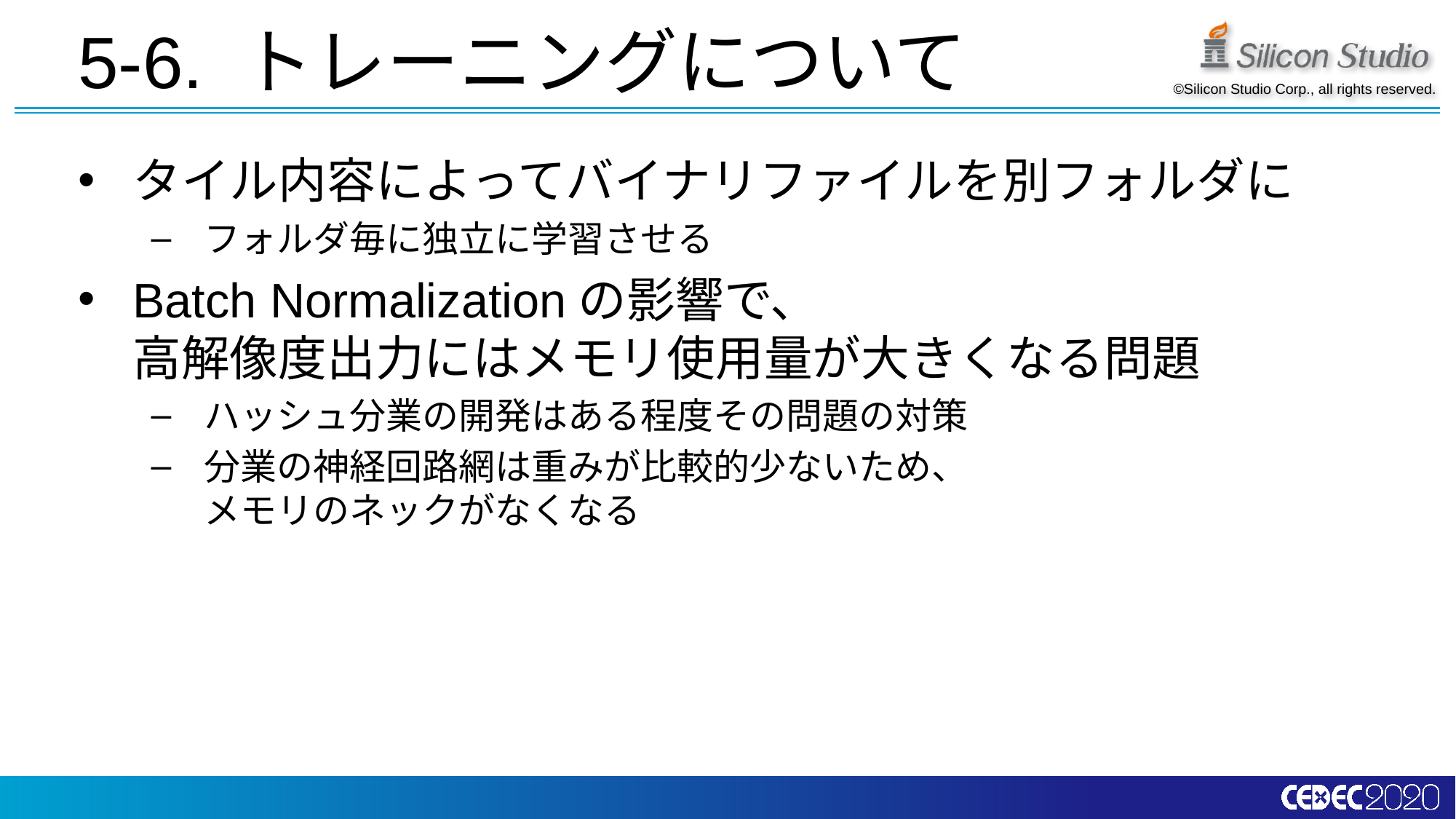

# 5-6. トレーニングについて
タイル内容によってバイナリファイルを別フォルダに
フォルダ毎に独立に学習させる
Batch Normalizationの影響で、
高解像度出力にはメモリ使用量が大きくなる問題
ハッシュ分業の開発はある程度その問題の対策
分業の神経回路網は重みが比較的少ないため、
メモリのネックがなくなる